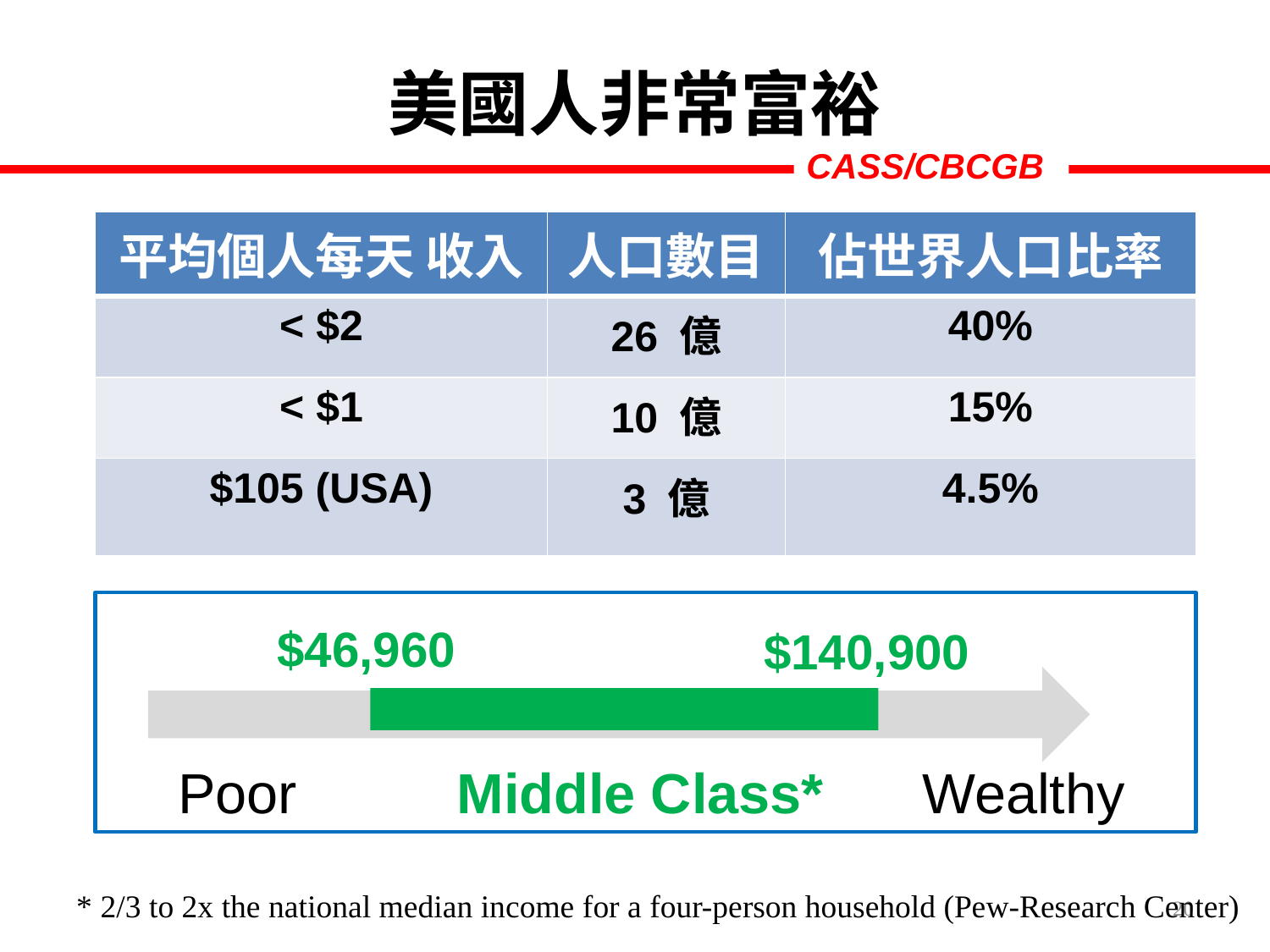

美國人非常富裕
| 平均個人每天 收入 | 人口數目 | 佔世界人口比率 |
| --- | --- | --- |
| < $2 | 26 億 | 40% |
| < $1 | 10 億 | 15% |
| $105 (USA) | 3 億 | 4.5% |

$46,960
$140,900

Poor
Middle Class*
Wealthy
* 2/3 to 2x the national median income for a four-person household (Pew-Research Center)
20